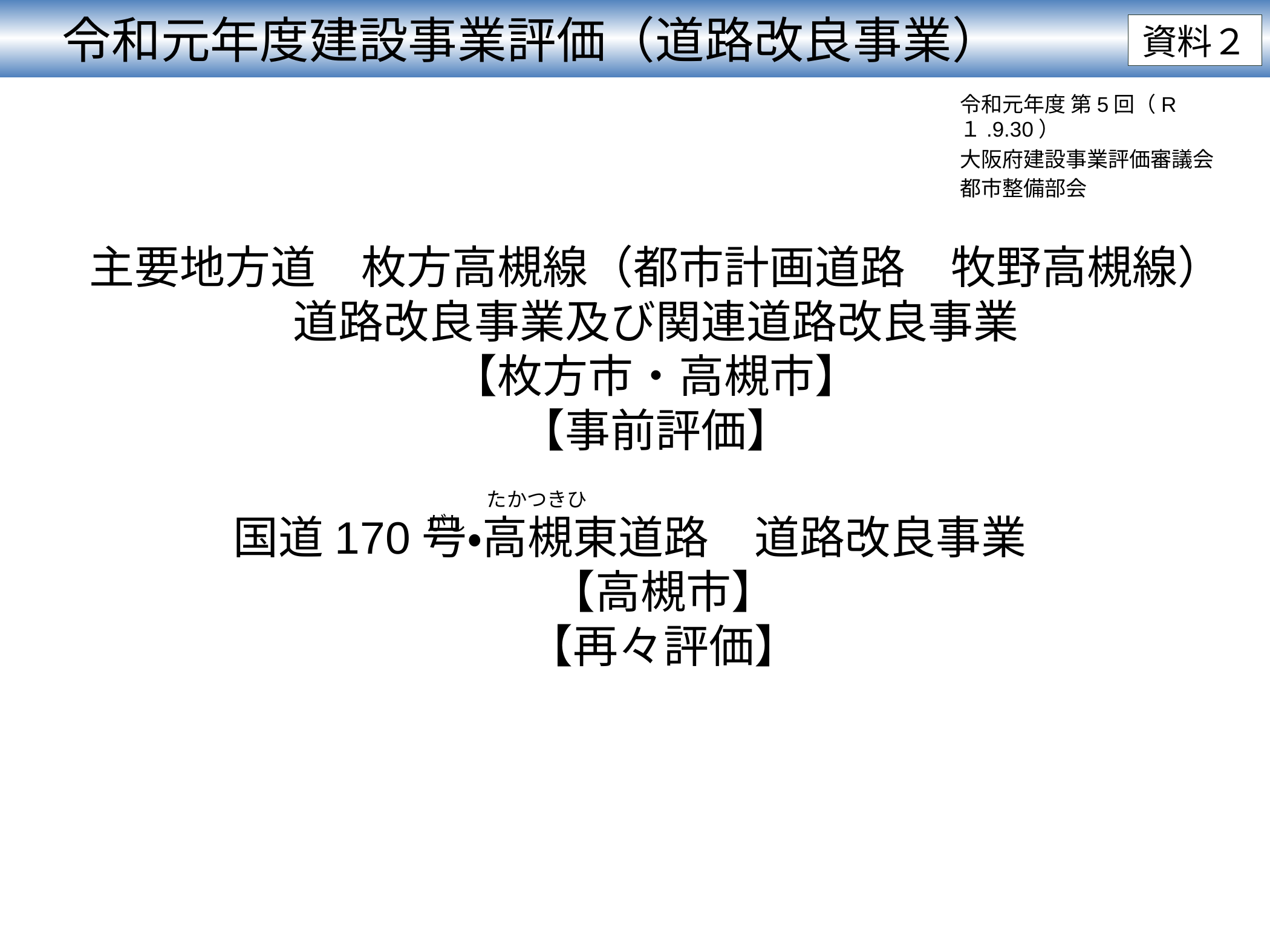

令和元年度建設事業評価（道路改良事業）
資料２
令和元年度 第5回（R１.9.30）
大阪府建設事業評価審議会
都市整備部会

主要地方道　枚方高槻線（都市計画道路　牧野高槻線）
道路改良事業及び関連道路改良事業
【枚方市・高槻市】
【事前評価】

　　　たかつきひがし
国道170号・高槻東道路　道路改良事業
【高槻市】
【再々評価】